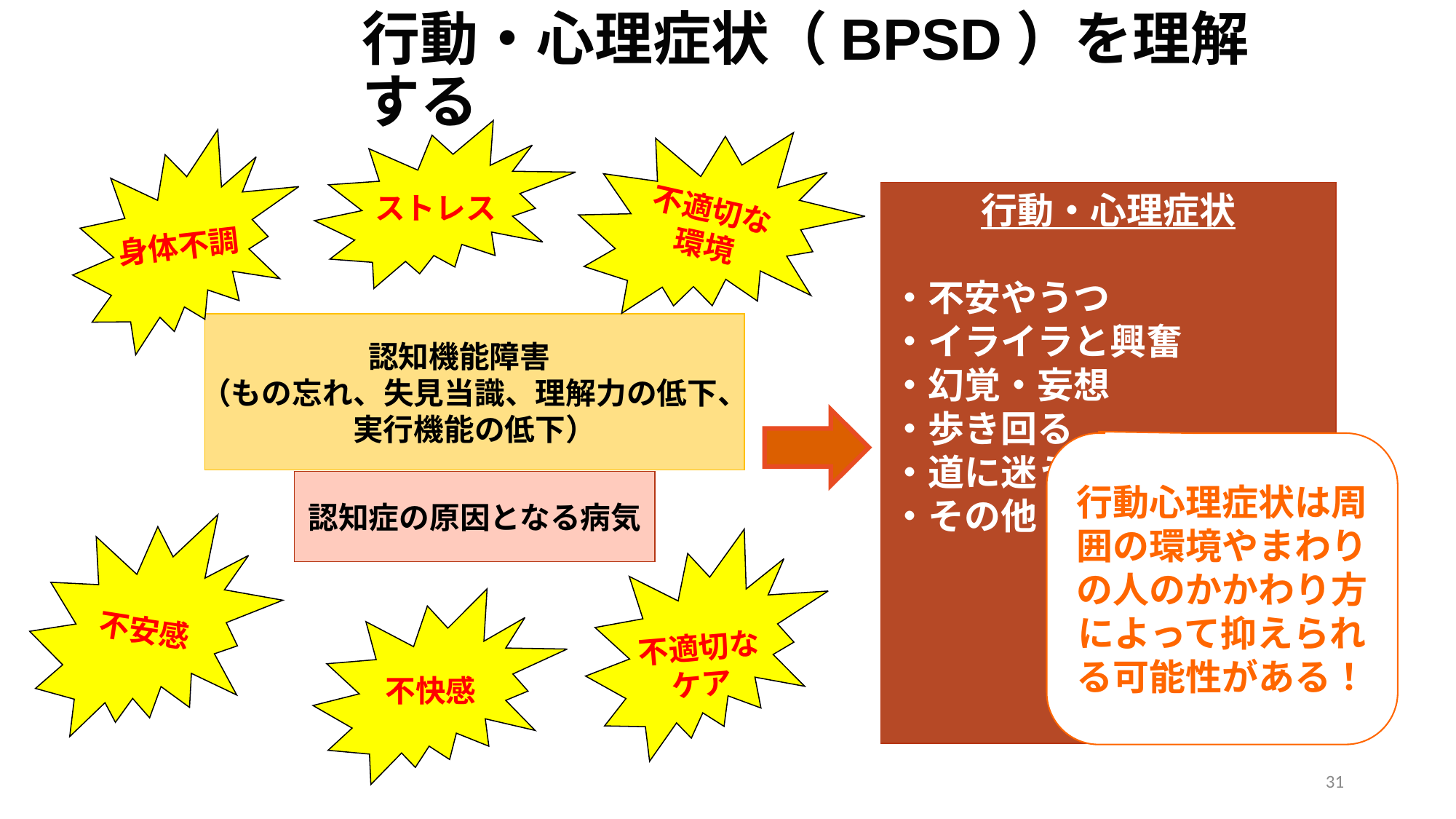

# 行動・心理症状（BPSD）を理解する
不適切な
環境
ストレス
身体不調
行動・心理症状

・不安やうつ
・イライラと興奮
・幻覚・妄想
・歩き回る
・道に迷う
・その他

認知機能障害
（もの忘れ、失見当識、理解力の低下、
実行機能の低下）

行動心理症状は周囲の環境やまわりの人のかかわり方によって抑えられる可能性がある！
認知症の原因となる病気
不安感

不適切な
ケア
不快感
31